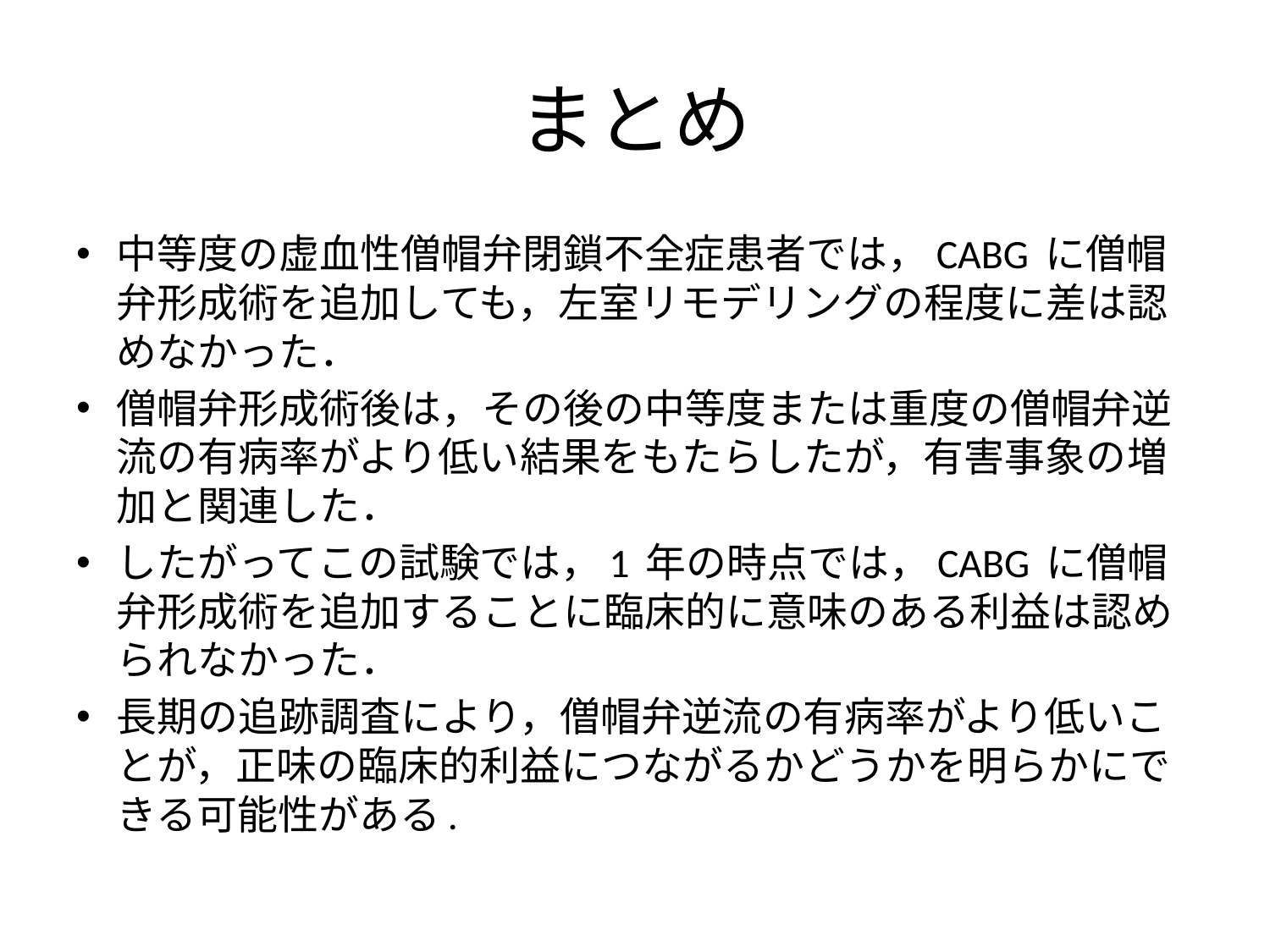

# まとめ
中等度の虚血性僧帽弁閉鎖不全症患者では，CABG に僧帽弁形成術を追加しても，左室リモデリングの程度に差は認めなかった．
僧帽弁形成術後は，その後の中等度または重度の僧帽弁逆流の有病率がより低い結果をもたらしたが，有害事象の増加と関連した．
したがってこの試験では，1 年の時点では，CABG に僧帽弁形成術を追加することに臨床的に意味のある利益は認められなかった．
長期の追跡調査により，僧帽弁逆流の有病率がより低いことが，正味の臨床的利益につながるかどうかを明らかにできる可能性がある.